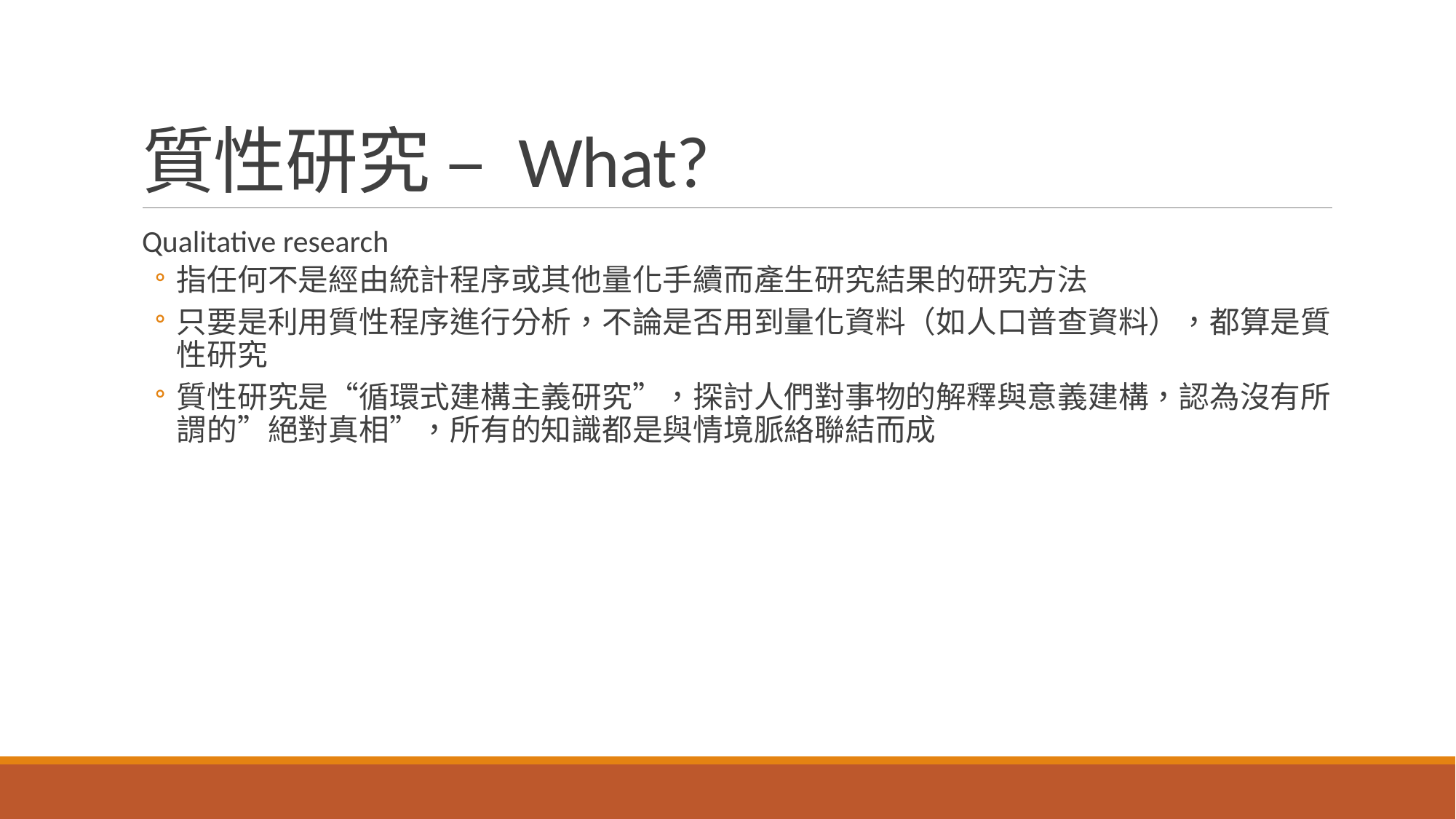

# 質性研究 – What?
Qualitative research
指任何不是經由統計程序或其他量化手續而產生研究結果的研究方法
只要是利用質性程序進行分析，不論是否用到量化資料（如人口普查資料），都算是質性研究
質性研究是“循環式建構主義研究”，探討人們對事物的解釋與意義建構，認為沒有所謂的”絕對真相”，所有的知識都是與情境脈絡聯結而成